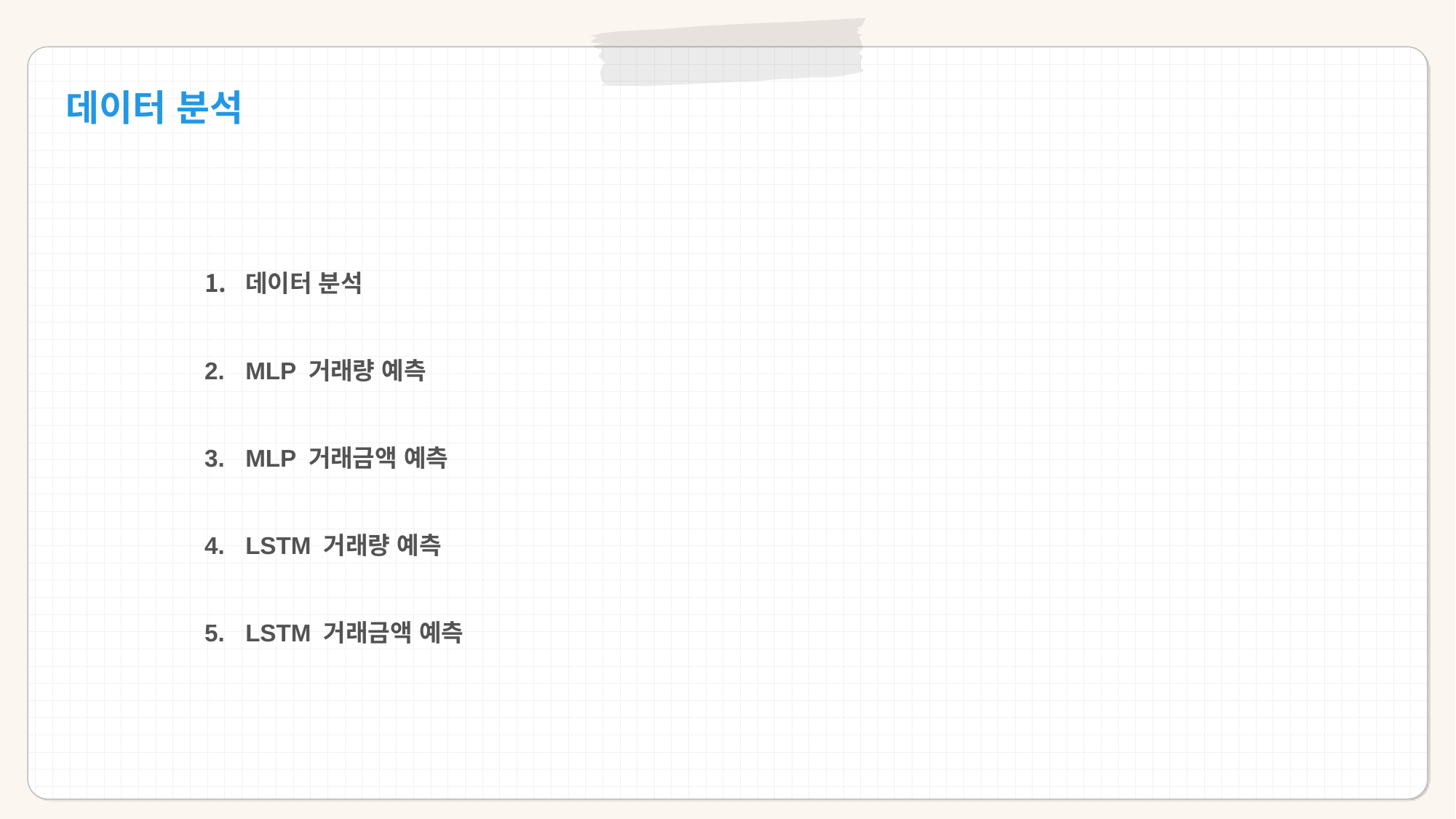

데이터 분석
데이터 분석
MLP 거래량 예측
MLP 거래금액 예측
LSTM 거래량 예측
LSTM 거래금액 예측